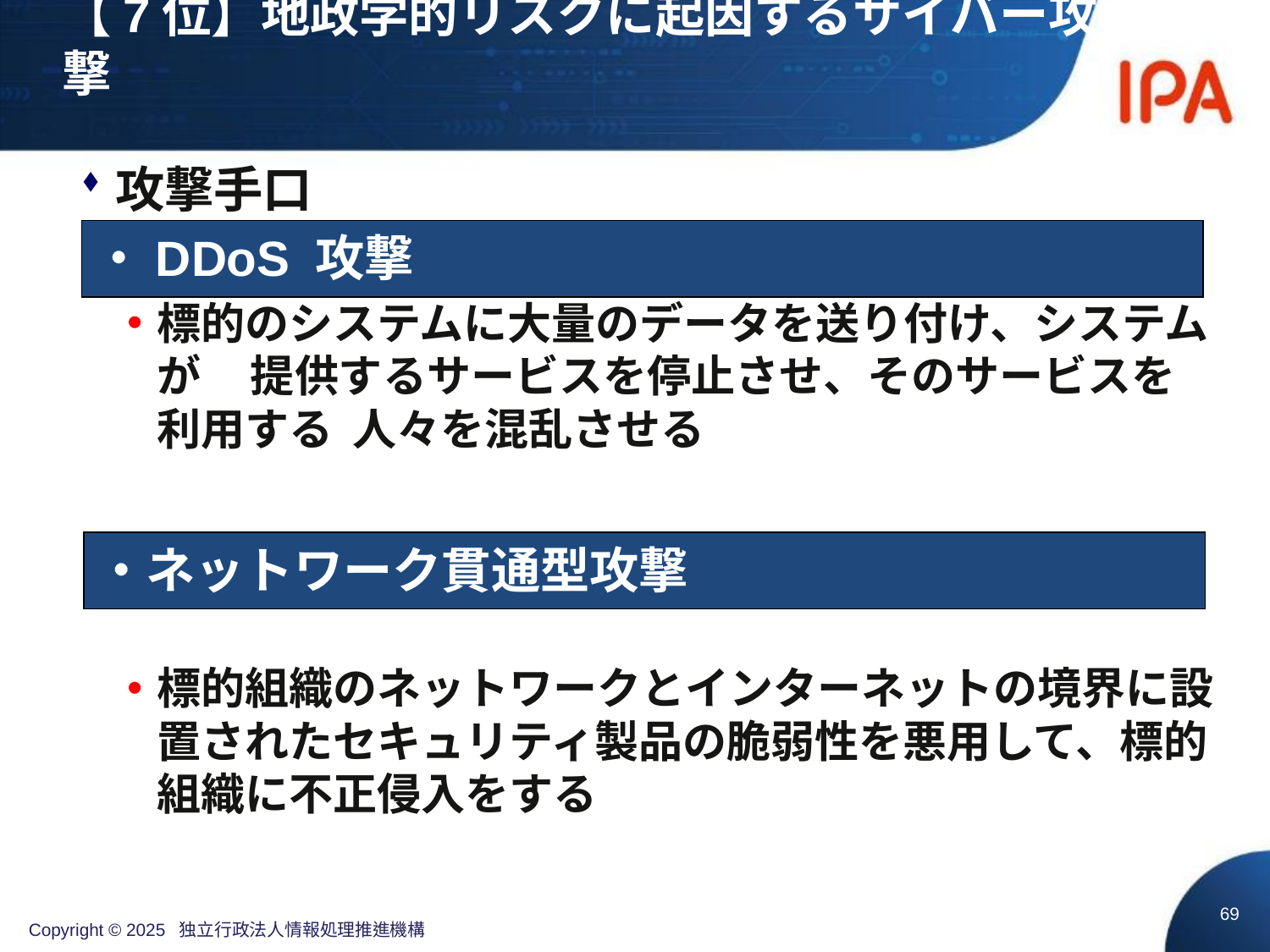

# 【7位】地政学的リスクに起因するサイバー攻撃
攻撃手口

標的のシステムに大量のデータを送り付け、システムが     提供するサービスを停止させ、そのサービスを利用する  人々を混乱させる

標的組織のネットワークとインターネットの境界に設置されたセキュリティ製品の脆弱性を悪用して、標的組織に不正侵入をする

・DDoS 攻撃
・ネットワーク貫通型攻撃
69
Copyright © 2025  独立行政法人情報処理推進機構